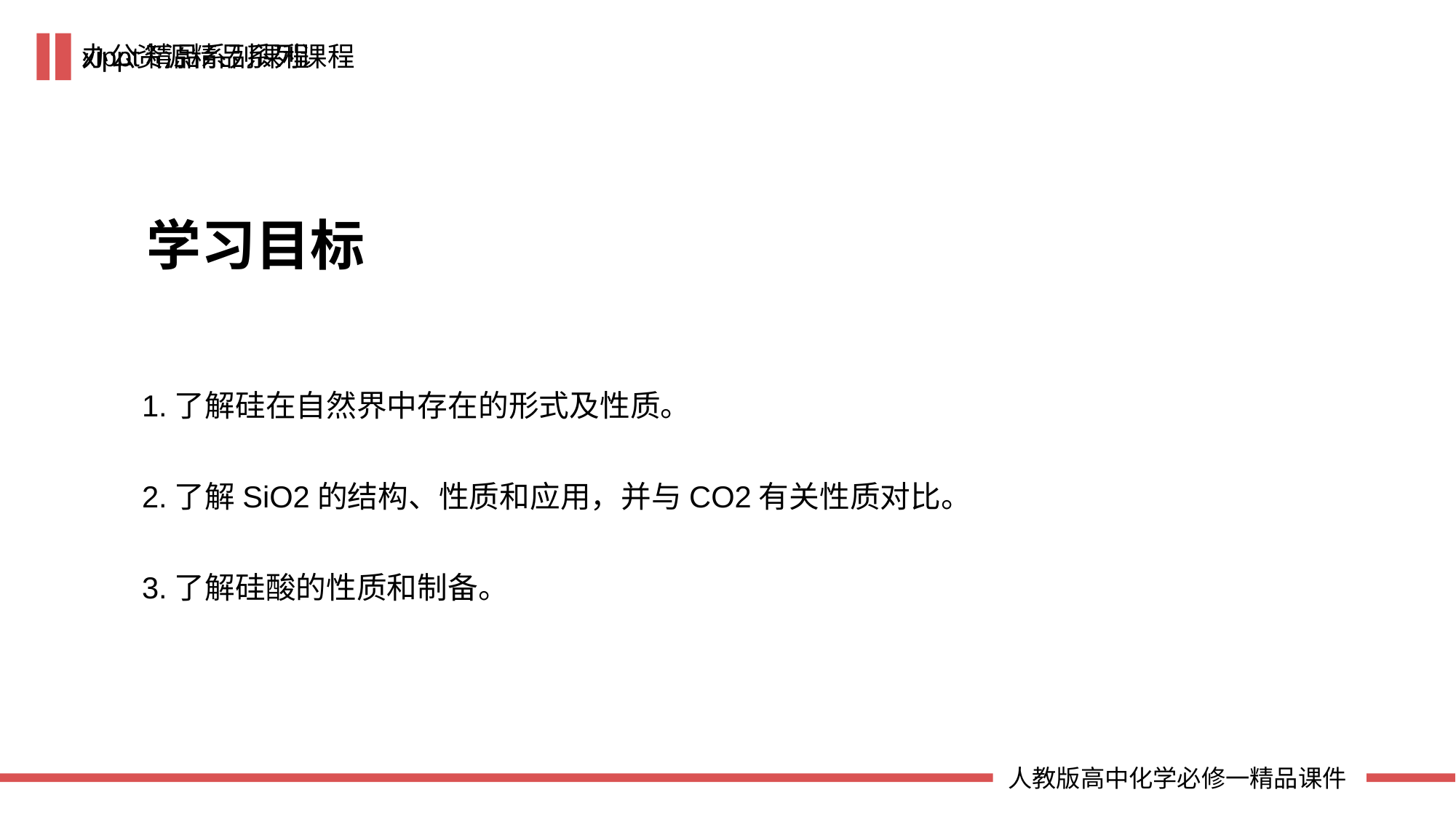

xippt精品系列课程
学习目标
1.了解硅在自然界中存在的形式及性质。
2.了解SiO2的结构、性质和应用，并与CO2有关性质对比。
3.了解硅酸的性质和制备。